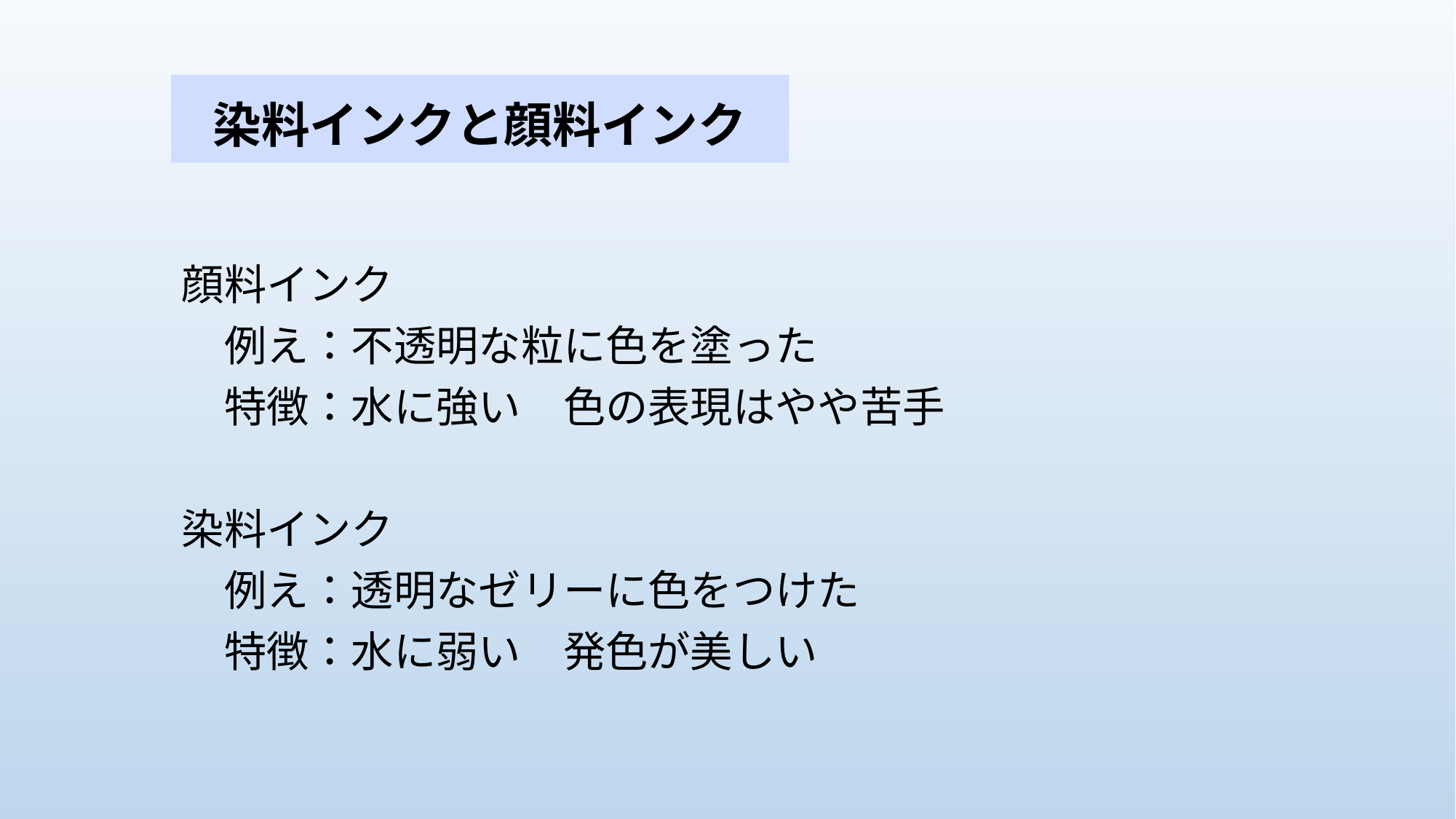

# 染料インクと顔料インク
顔料インク
　例え：不透明な粒に色を塗った
　特徴：水に強い　色の表現はやや苦手

染料インク
　例え：透明なゼリーに色をつけた
　特徴：水に弱い　発色が美しい